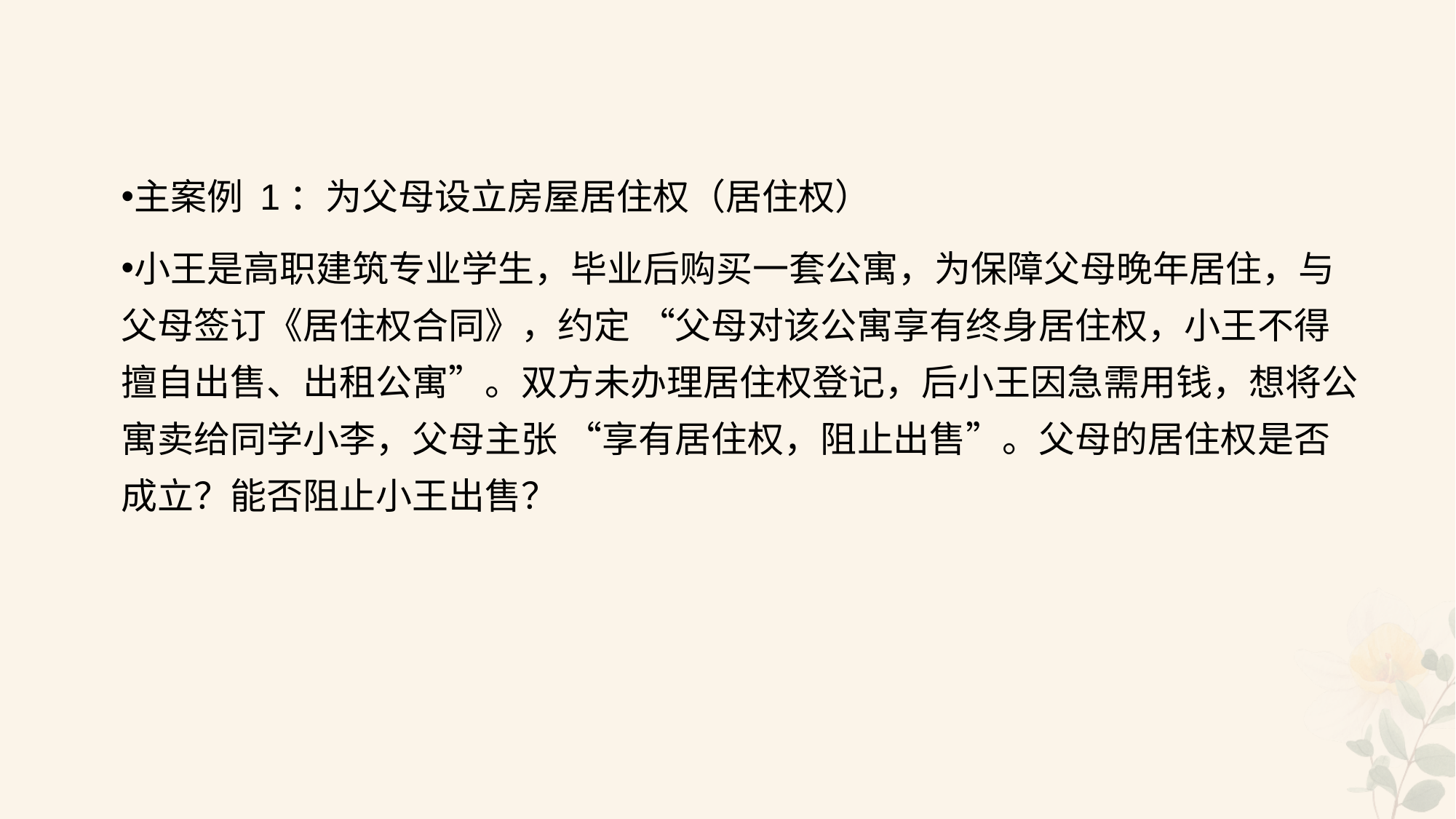

#
主案例 1：为父母设立房屋居住权（居住权）
小王是高职建筑专业学生，毕业后购买一套公寓，为保障父母晚年居住，与父母签订《居住权合同》，约定 “父母对该公寓享有终身居住权，小王不得擅自出售、出租公寓”。双方未办理居住权登记，后小王因急需用钱，想将公寓卖给同学小李，父母主张 “享有居住权，阻止出售”。父母的居住权是否成立？能否阻止小王出售？